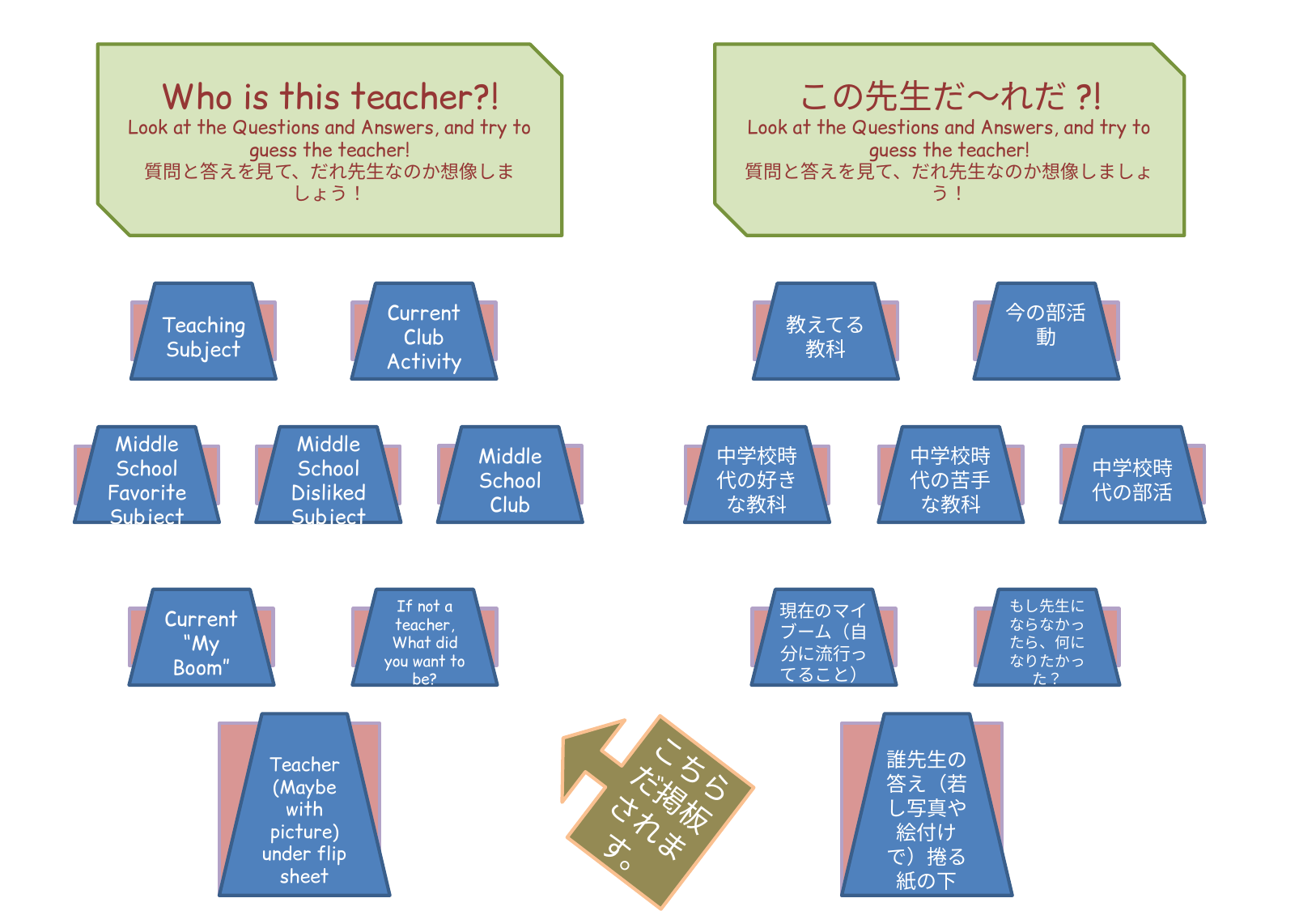

Who is this teacher?!
Look at the Questions and Answers, and try to guess the teacher!
質問と答えを見て、だれ先生なのか想像しましょう！
この先生だ～れだ?!
Look at the Questions and Answers, and try to guess the teacher!
質問と答えを見て、だれ先生なのか想像しましょう！
Teaching Subject
Current Club Activity
教えてる教科
今の部活動

Middle School Club
中学校時代の部活
Middle School Favorite Subject
Middle School Disliked Subject
中学校時代の好きな教科
中学校時代の苦手な教科

Current “My Boom”
If not a teacher, What did you want to be?
現在のマイブーム（自分に流行ってること）
もし先生にならなかったら、何になりたかった？

Teacher (Maybe with picture) under flip sheet
誰先生の答え（若し写真や絵付けで）捲る紙の下
こちらだ掲板されます。